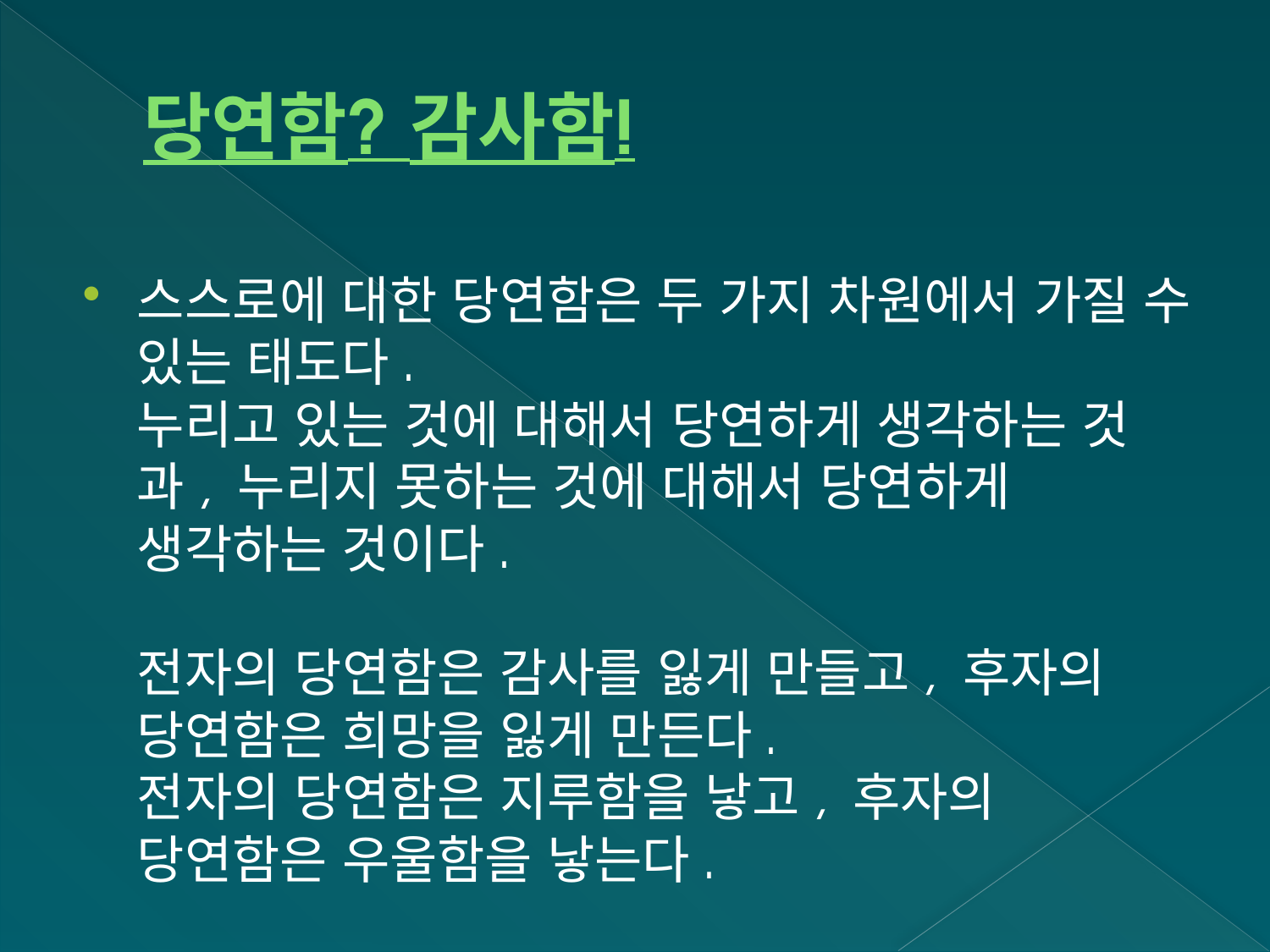

# 당연함? 감사함!
스스로에 대한 당연함은 두 가지 차원에서 가질 수 있는 태도다.
누리고 있는 것에 대해서 당연하게 생각하는 것과, 누리지 못하는 것에 대해서 당연하게 생각하는 것이다.
전자의 당연함은 감사를 잃게 만들고, 후자의 당연함은 희망을 잃게 만든다.
전자의 당연함은 지루함을 낳고, 후자의 당연함은 우울함을 낳는다.